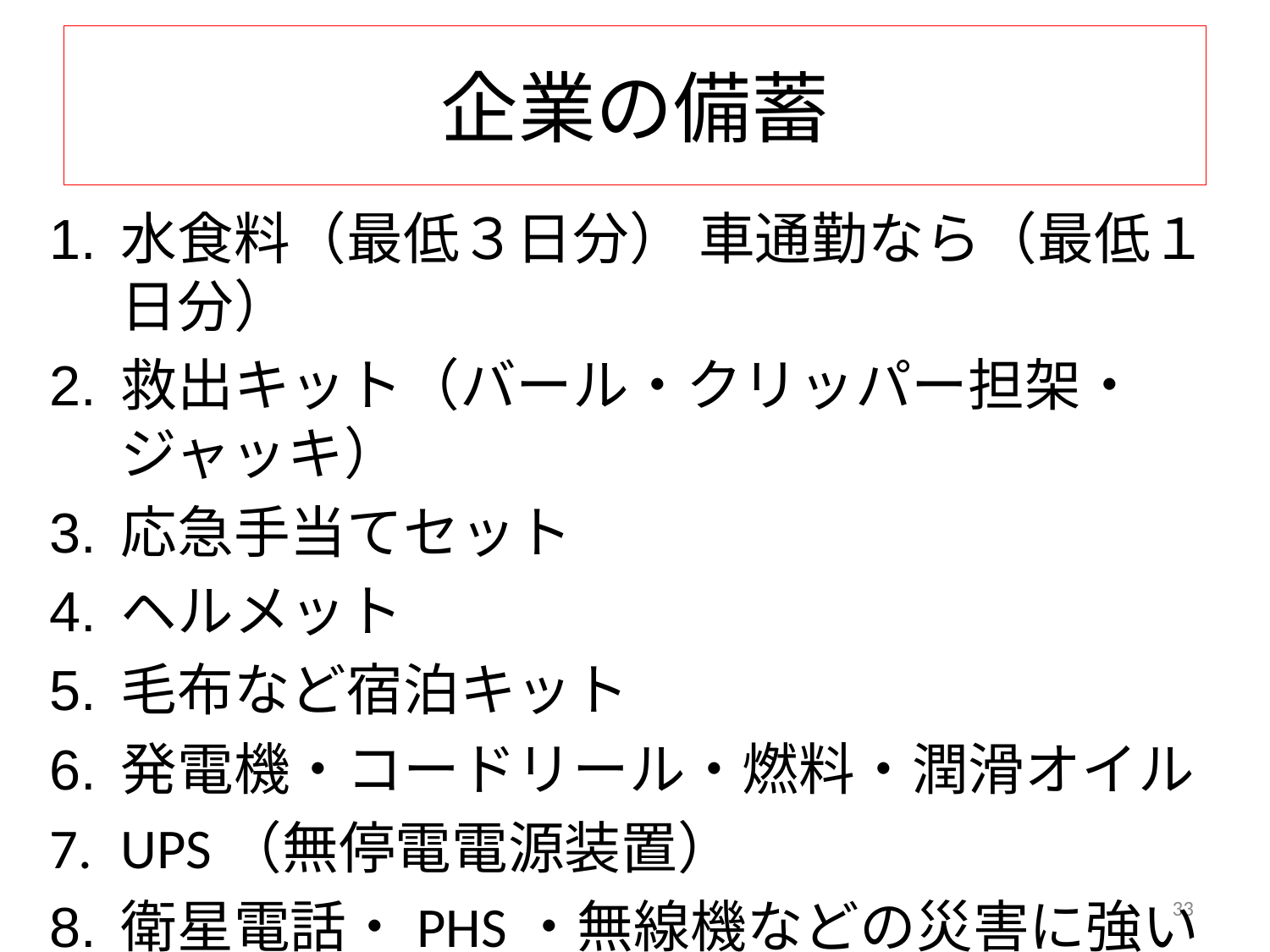

# 企業の備蓄
水食料（最低３日分） 車通勤なら（最低１日分）
救出キット（バール・クリッパー担架・ジャッキ）
応急手当てセット
ヘルメット
毛布など宿泊キット
発電機・コードリール・燃料・潤滑オイル
UPS（無停電電源装置）
衛星電話・PHS・無線機などの災害に強い通信機器
33